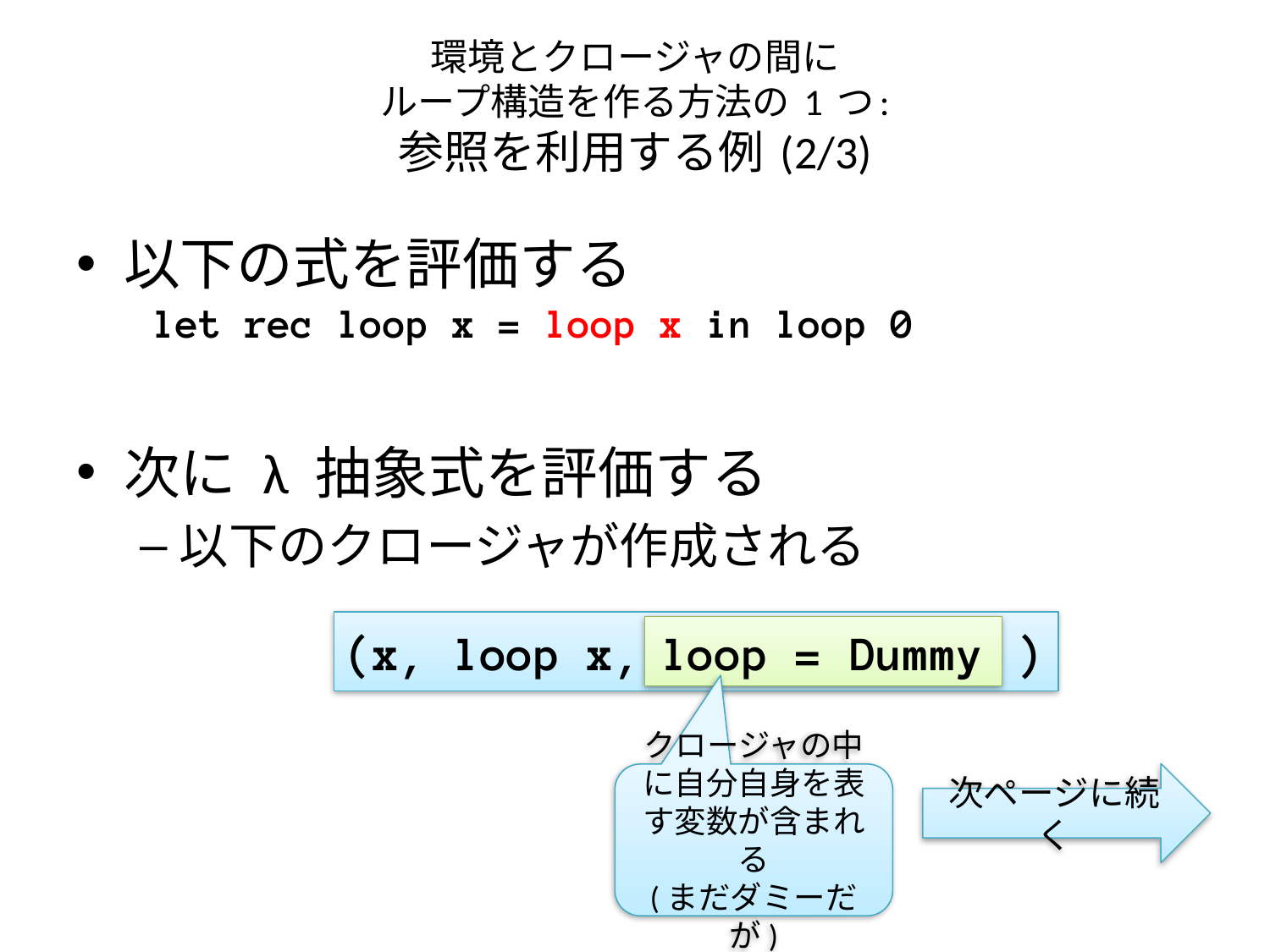

# 環境とクロージャの間に ループ構造を作る方法の 1 つ: 参照を利用する例 (2/3)
以下の式を評価する
  let rec loop x = loop x in loop 0

次に λ 抽象式を評価する
以下のクロージャが作成される
(x, loop x,              )
loop = Dummy
次ページに続く
クロージャの中に自分自身を表す変数が含まれる
(まだダミーだが)